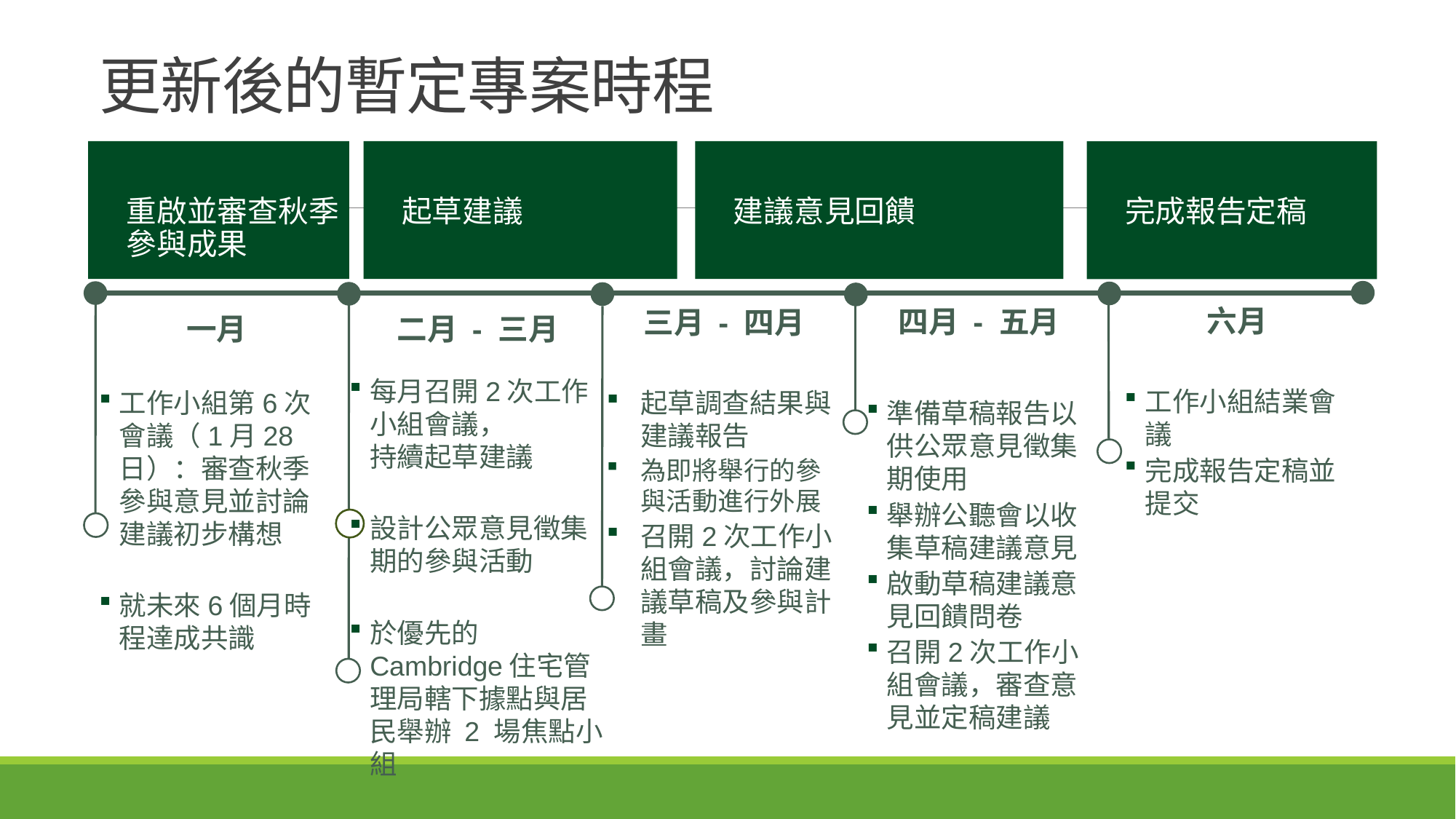

# 更新後的暫定專案時程
重啟並審查秋季參與成果
起草建議
建議意見回饋

完成報告定稿

六月

工作小組結業會議
完成報告定稿並提交

四月 - 五月

準備草稿報告以供公眾意見徵集期使用
舉辦公聽會以收集草稿建議意見
啟動草稿建議意見回饋問卷
召開2次工作小組會議，審查意見並定稿建議

三月 - 四月

起草調查結果與建議報告
為即將舉行的參與活動進行外展
召開2次工作小組會議，討論建議草稿及參與計畫

二月 - 三月

每月召開2次工作小組會議，
持續起草建議

設計公眾意見徵集期的參與活動

於優先的Cambridge住宅管理局轄下據點與居民舉辦 2 場焦點小組

一月

工作小組第6次會議（1月28日）：審查秋季參與意見並討論建議初步構想

就未來6個月時程達成共識